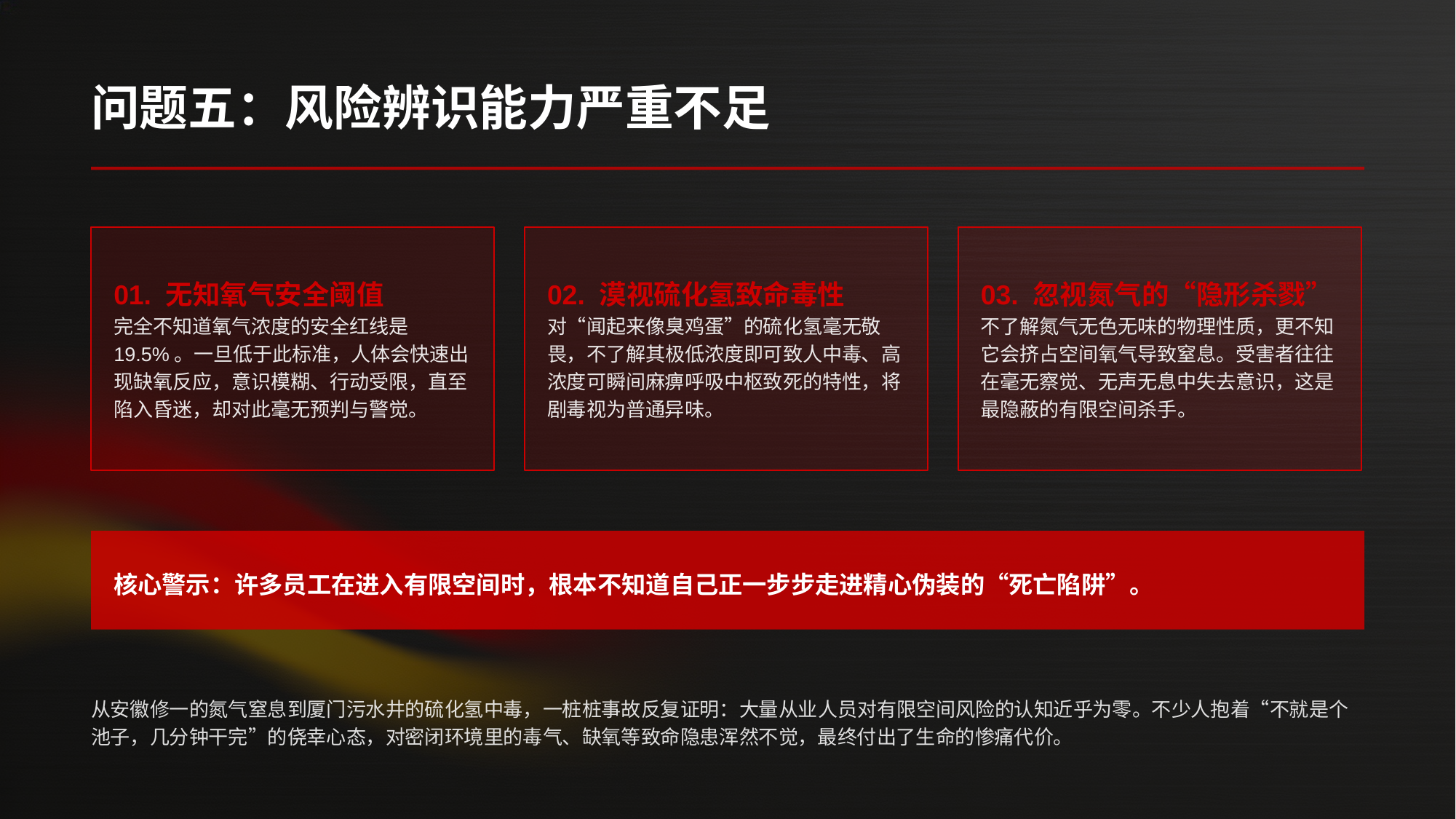

问题五：风险辨识能力严重不足

01. 无知氧气安全阈值
完全不知道氧气浓度的安全红线是19.5%。一旦低于此标准，人体会快速出现缺氧反应，意识模糊、行动受限，直至陷入昏迷，却对此毫无预判与警觉。
02. 漠视硫化氢致命毒性
对“闻起来像臭鸡蛋”的硫化氢毫无敬畏，不了解其极低浓度即可致人中毒、高浓度可瞬间麻痹呼吸中枢致死的特性，将剧毒视为普通异味。
03. 忽视氮气的“隐形杀戮”
不了解氮气无色无味的物理性质，更不知它会挤占空间氧气导致窒息。受害者往往在毫无察觉、无声无息中失去意识，这是最隐蔽的有限空间杀手。

核心警示：许多员工在进入有限空间时，根本不知道自己正一步步走进精心伪装的“死亡陷阱”。
从安徽修一的氮气窒息到厦门污水井的硫化氢中毒，一桩桩事故反复证明：大量从业人员对有限空间风险的认知近乎为零。不少人抱着“不就是个池子，几分钟干完”的侥幸心态，对密闭环境里的毒气、缺氧等致命隐患浑然不觉，最终付出了生命的惨痛代价。